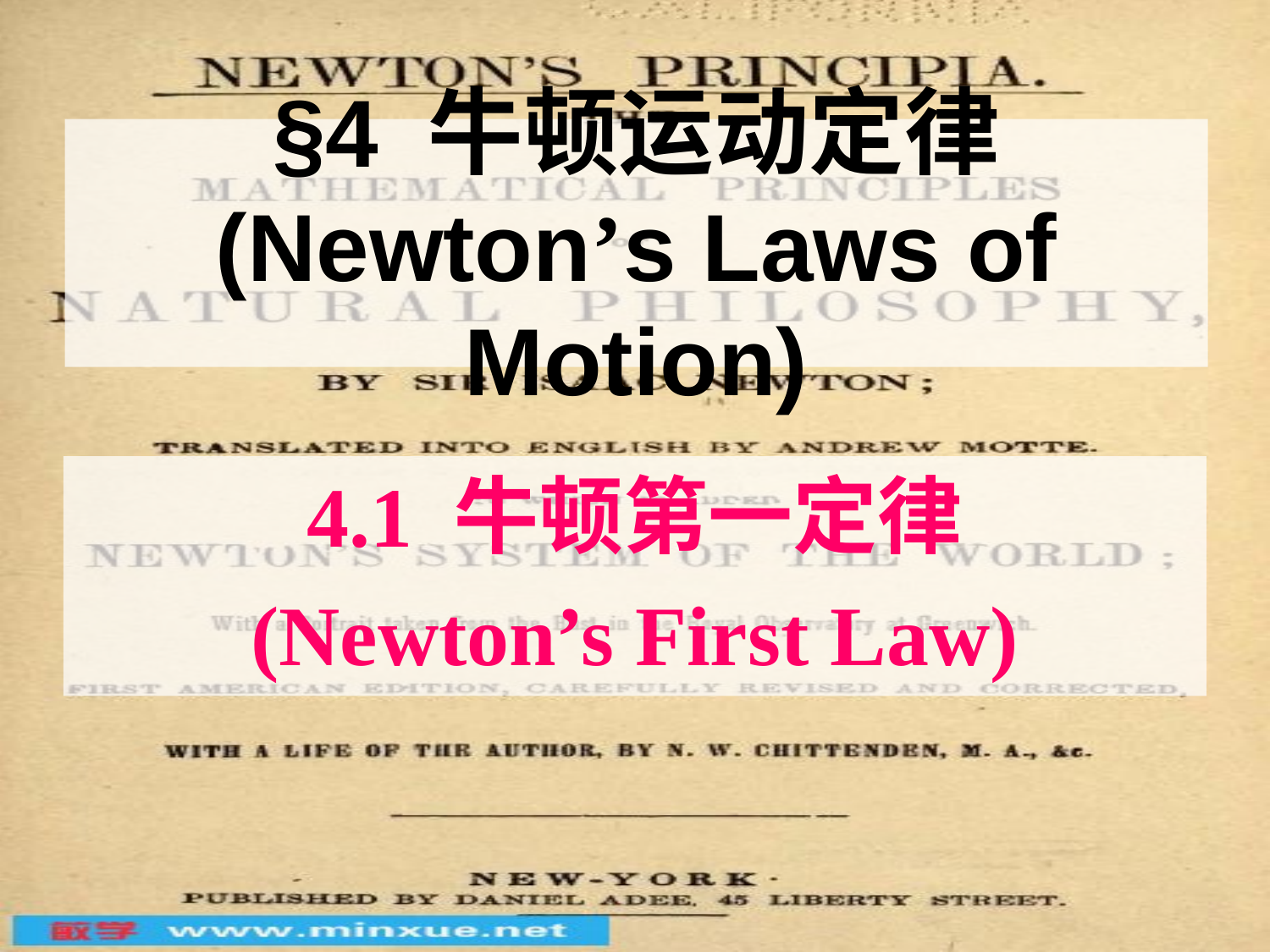

# §4 牛顿运动定律 (Newton’s Laws of Motion)
4.1 牛顿第一定律
(Newton’s First Law)